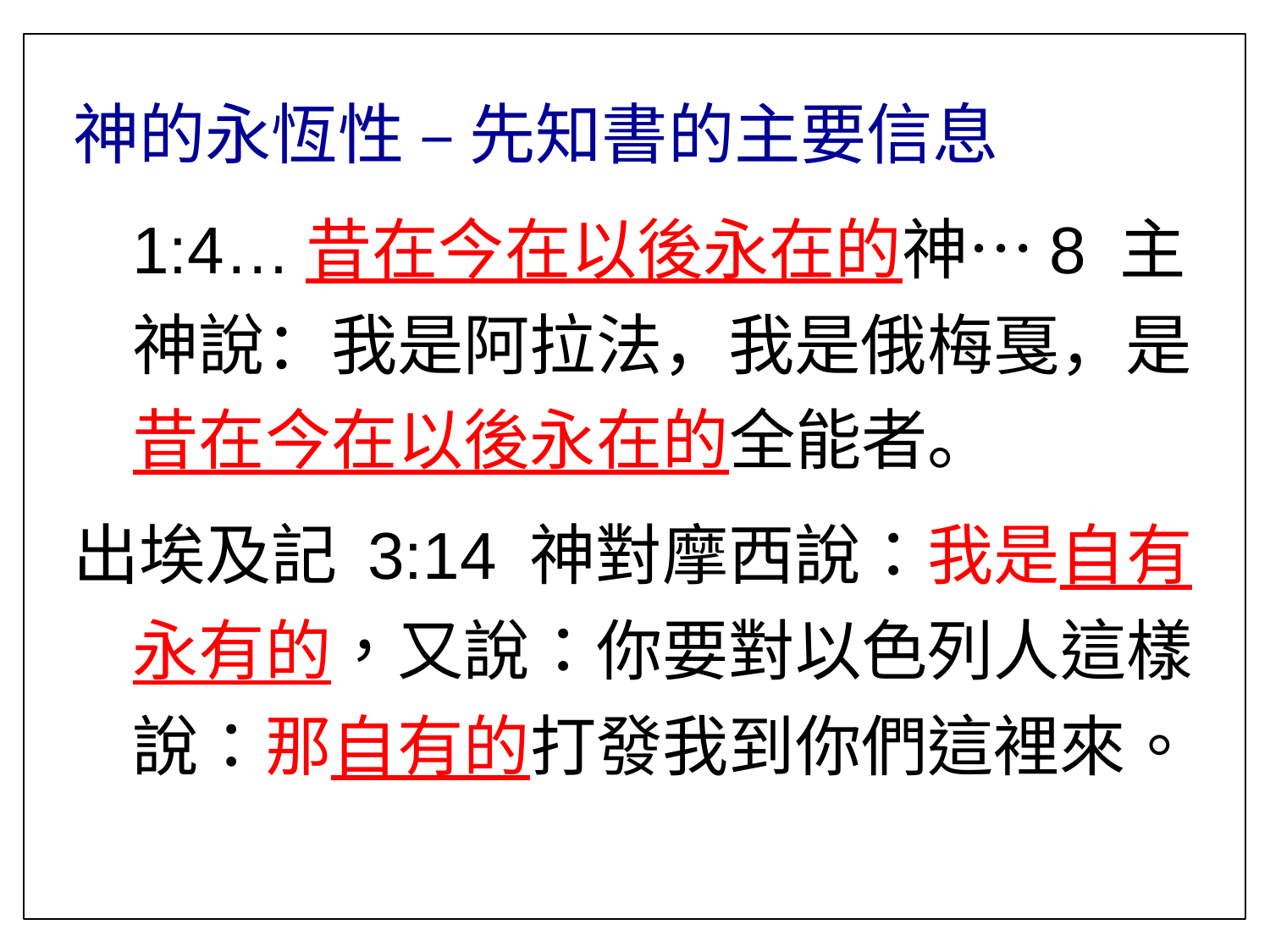

神的永恆性 – 先知書的主要信息
1:4…昔在今在以後永在的神…8 主神說：我是阿拉法，我是俄梅戛，是昔在今在以後永在的全能者。
出埃及記 3:14 神對摩西說：我是自有永有的，又說：你要對以色列人這樣說：那自有的打發我到你們這裡來。